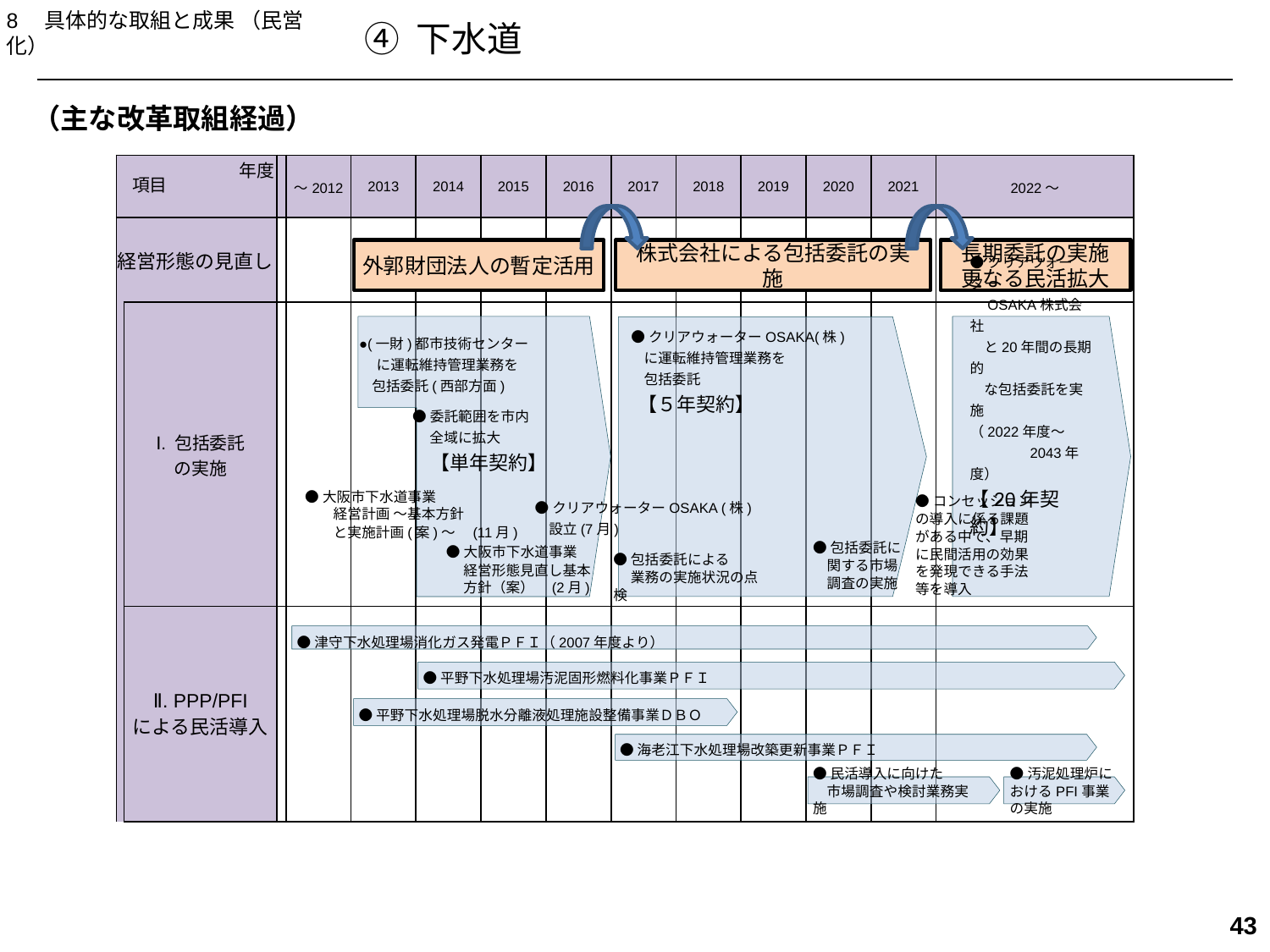

8　具体的な取組と成果 （民営化）
④ 下水道
（主な改革取組経過）
|  |  |  | ～2012 | 2013 | 2014 | 2015 | 2016 | 2017 | 2018 | 2019 | 2020 | 2021 | 2022～ |
| --- | --- | --- | --- | --- | --- | --- | --- | --- | --- | --- | --- | --- | --- |
| 経営形態の見直し |  |  |  |  |  |  |  |  |  |  |  |  |  |
|  | Ⅰ. 包括委託 の実施 |  |  |  |  |  |  |  |  |  |  |  |  |
|  | Ⅱ. PPP/PFI による民活導入 |  |  |  |  |  |  |  |  |  |  |  |  |
年度
項目

外郭財団法人の暫定活用
長期委託の実施
更なる民活拡大
株式会社による包括委託の実施

●(一財)都市技術センター
　 に運転維持管理業務を
   包括委託(西部方面)
●委託範囲を市内
　 全域に拡大
　【単年契約】

●クリアウォーター
　OSAKA株式会社
　と20年間の長期的
　な包括委託を実施
（2022年度～
　　　　2043年度）
【20年契約】
●クリアウォーターOSAKA(株)
   に運転維持管理業務を
   包括委託
 【５年契約】
●大阪市下水道事業
　　経営計画 ～基本方針
　　と実施計画(案)～　(11月)
●クリアウォーターOSAKA (株)
　設立(7月)
●コンセッションの導入に係る課題がある中で、早期に民間活用の効果を発現できる手法等を導入
●包括委託に
　関する市場
　調査の実施
●大阪市下水道事業
　 経営形態見直し基本
　 方針（案）　(2月)
●包括委託による
　 業務の実施状況の点検
●津守下水処理場消化ガス発電ＰＦＩ（2007年度より）

●平野下水処理場汚泥固形燃料化事業ＰＦＩ

●平野下水処理場脱水分離液処理施設整備事業ＤＢＯ

●海老江下水処理場改築更新事業ＰＦＩ

●民活導入に向けた
　市場調査や検討業務実施
●汚泥処理炉におけるPFI事業の実施

43